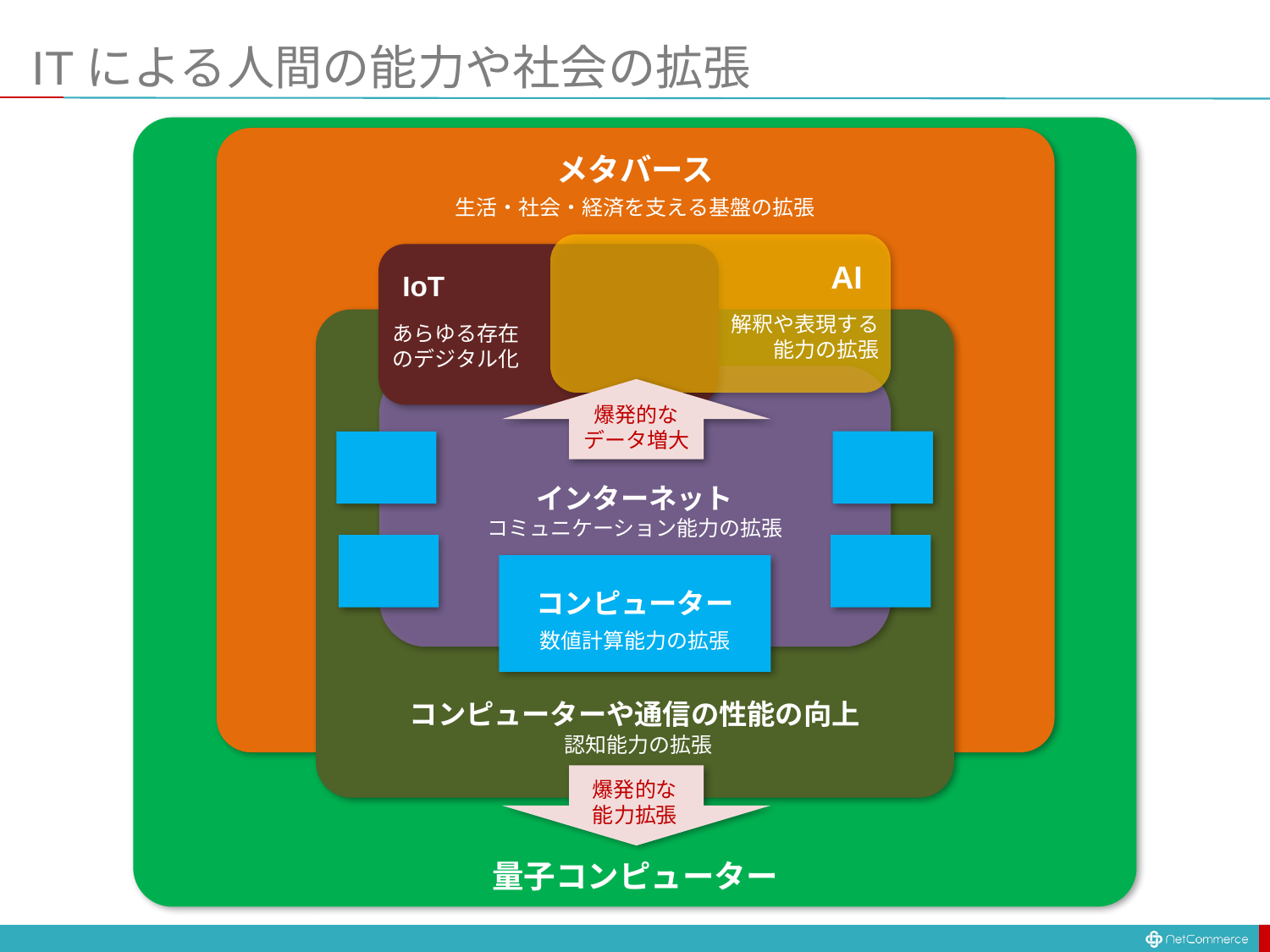

# ITによる人間の能力や社会の拡張

量子コンピューター

メタバース
生活・社会・経済を支える基盤の拡張

AI
解釈や表現する
能力の拡張

IoT
あらゆる存在
のデジタル化

コンピューターや通信の性能の向上
認知能力の拡張

インターネット
コミュニケーション能力の拡張

爆発的な
データ増大

コンピューター
数値計算能力の拡張

爆発的な
能力拡張